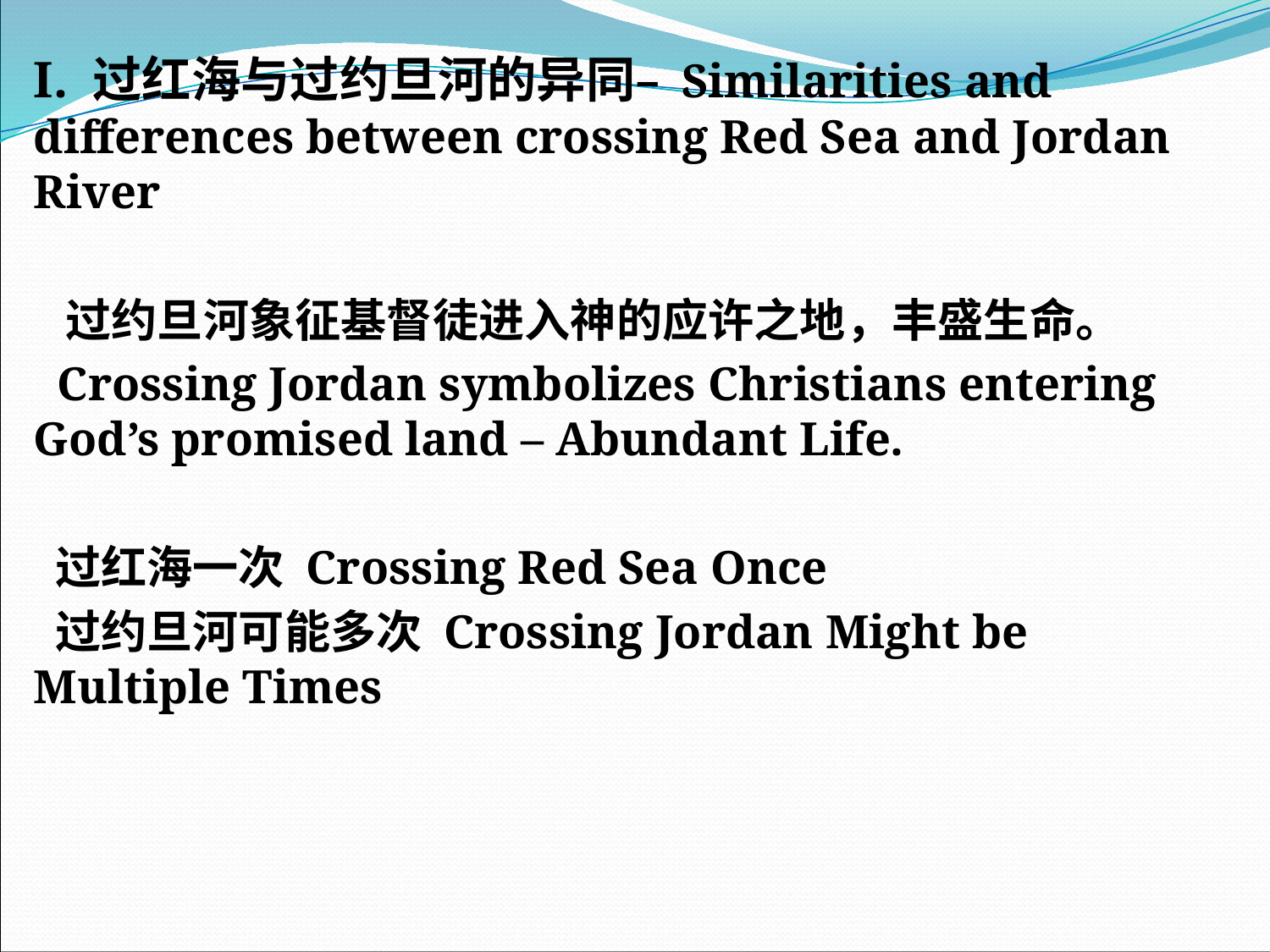

I. 过红海与过约旦河的异同– Similarities and differences between crossing Red Sea and Jordan River

  过约旦河象征基督徒进入神的应许之地，丰盛生命。
  Crossing Jordan symbolizes Christians entering God’s promised land – Abundant Life.

 过红海一次 Crossing Red Sea Once
 过约旦河可能多次 Crossing Jordan Might be Multiple Times
#